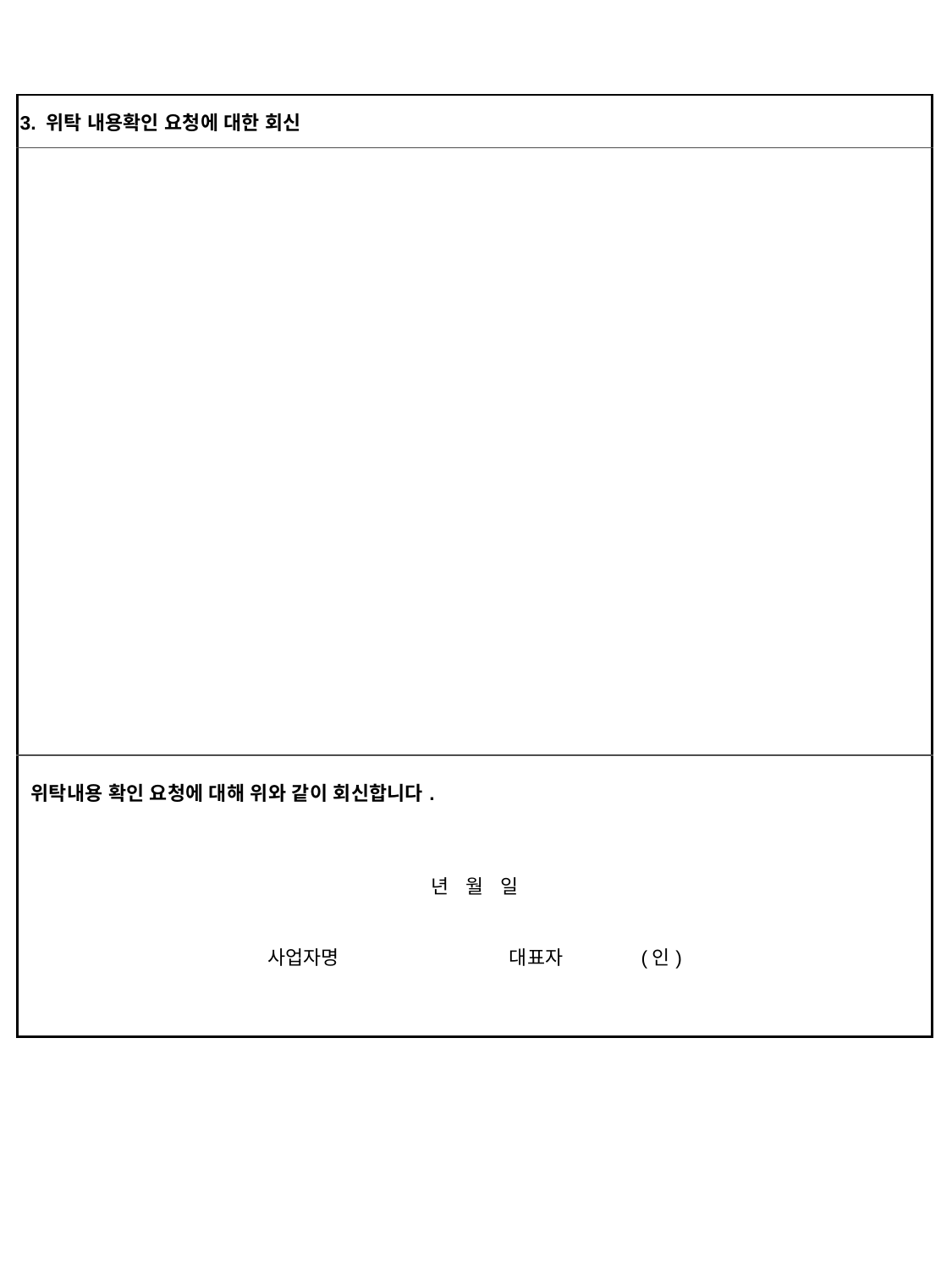

| 3. 위탁 내용확인 요청에 대한 회신 |  |
| --- | --- |
|  |  |
| 위탁내용 확인 요청에 대해 위와 같이 회신합니다. 년 월 일 사업자명 대표자 (인) |  |